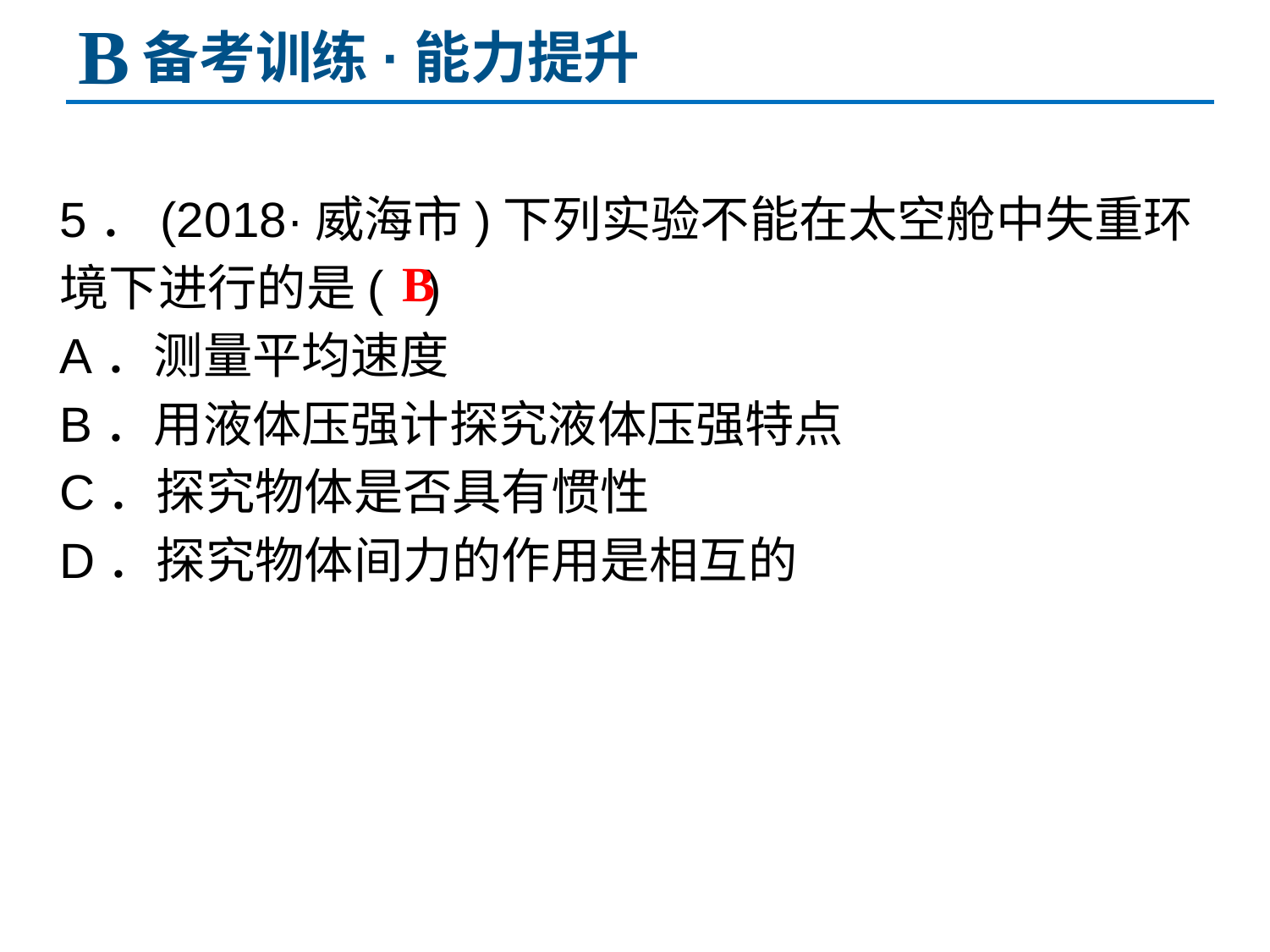

B
备考训练·能力提升
5．(2018·威海市)下列实验不能在太空舱中失重环境下进行的是(   )
A．测量平均速度
B．用液体压强计探究液体压强特点
C．探究物体是否具有惯性
D．探究物体间力的作用是相互的
B